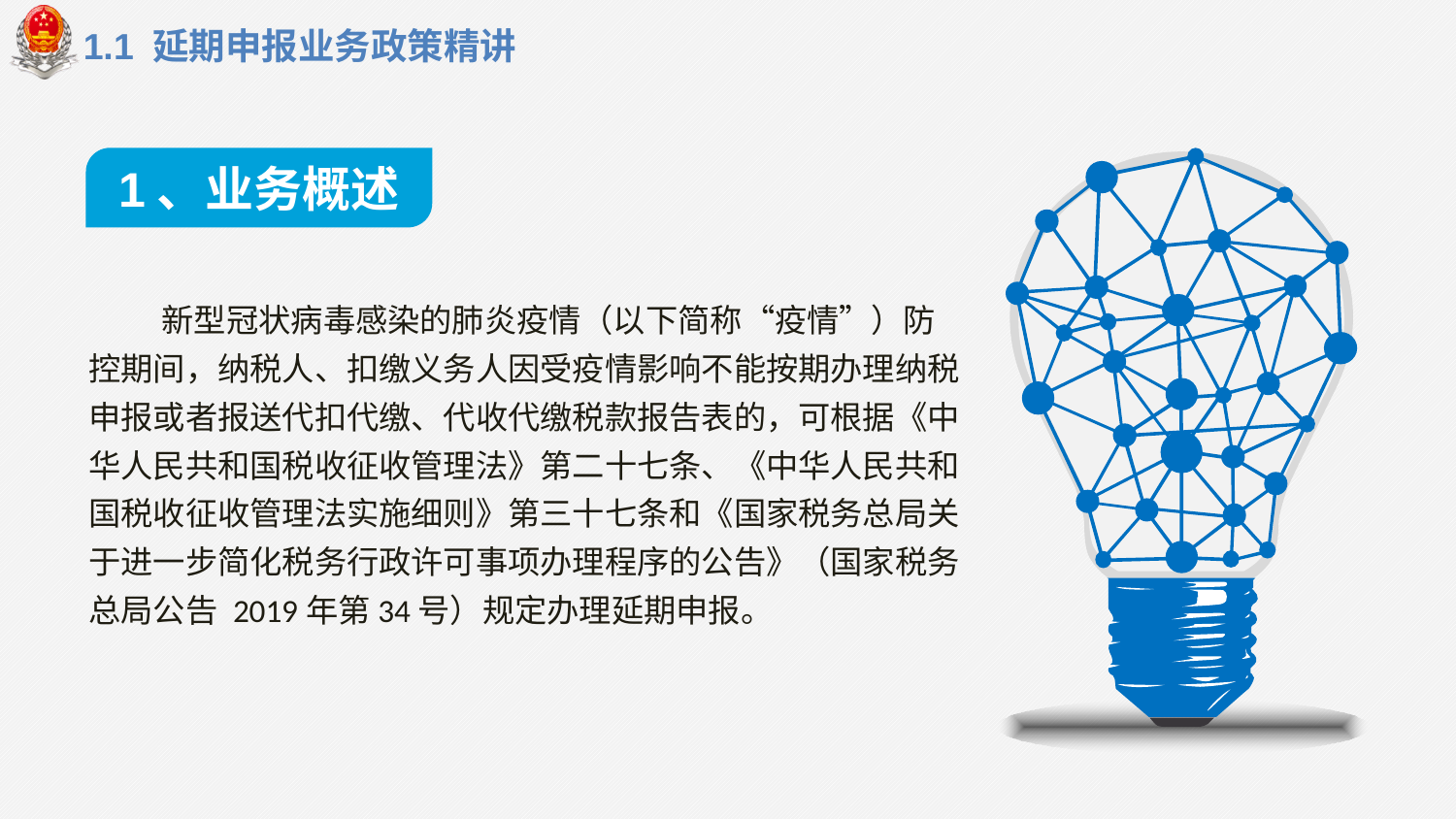

1.1 延期申报业务政策精讲
1、业务概述

         新型冠状病毒感染的肺炎疫情（以下简称“疫情”）防控期间，纳税人、扣缴义务人因受疫情影响不能按期办理纳税申报或者报送代扣代缴、代收代缴税款报告表的，可根据《中华人民共和国税收征收管理法》第二十七条、《中华人民共和国税收征收管理法实施细则》第三十七条和《国家税务总局关于进一步简化税务行政许可事项办理程序的公告》（国家税务总局公告 2019年第34号）规定办理延期申报。